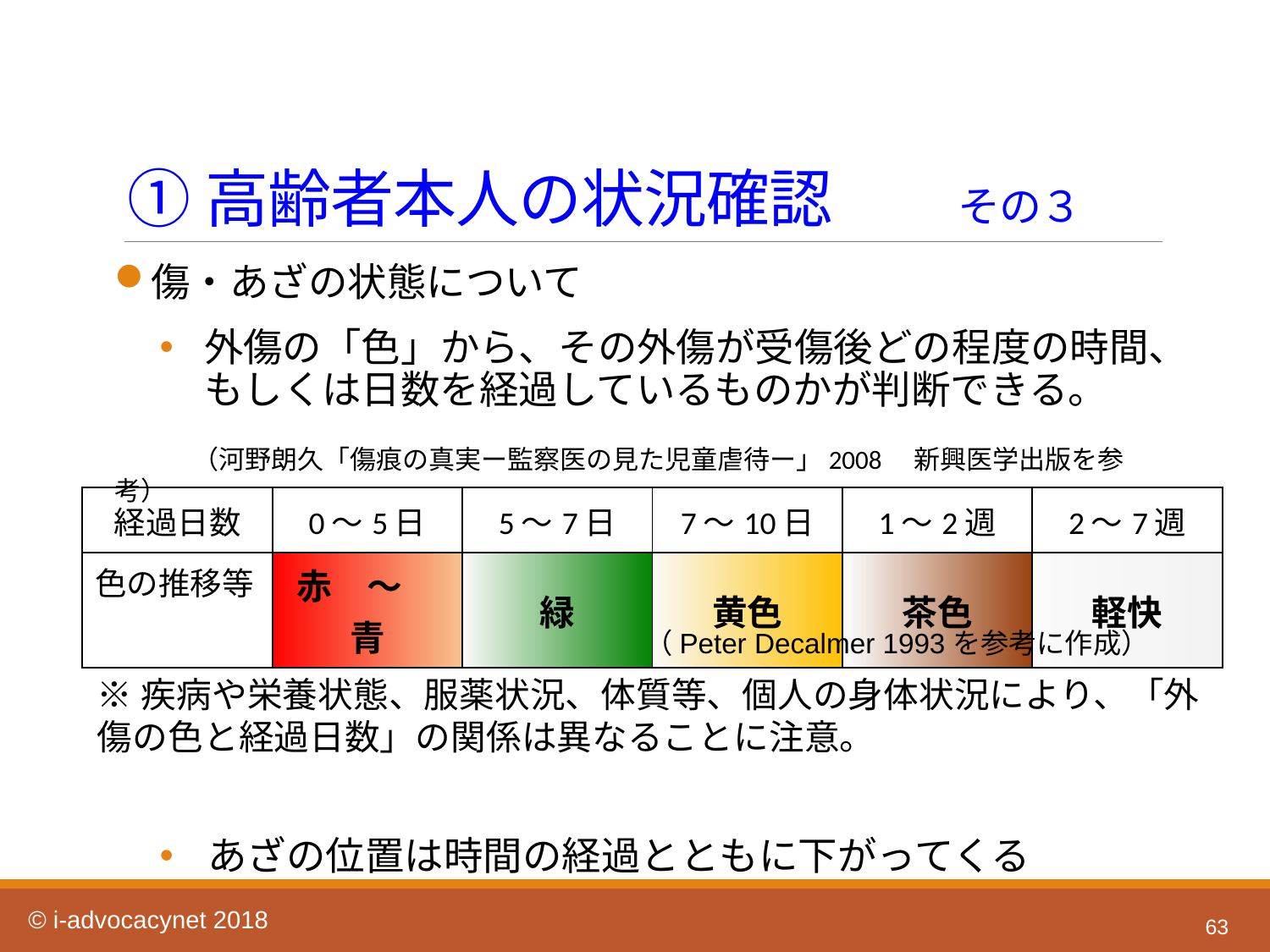

# ①高齢者本人の状況確認　　その３
傷・あざの状態について
外傷の「色」から、その外傷が受傷後どの程度の時間、もしくは日数を経過しているものかが判断できる。
　　（河野朗久「傷痕の真実ー監察医の見た児童虐待ー」2008　新興医学出版を参考）

あざの位置は時間の経過とともに下がってくる
| 経過日数 | 0～5日 | 5～7日 | 7～10日 | 1～2週 | 2～7週 |
| --- | --- | --- | --- | --- | --- |
| 色の推移等 | 赤　～　青 | 緑 | 黄色 | 茶色 | 軽快 |
（Peter Decalmer 1993を参考に作成）
※疾病や栄養状態、服薬状況、体質等、個人の身体状況により、「外傷の色と経過日数」の関係は異なることに注意。
63